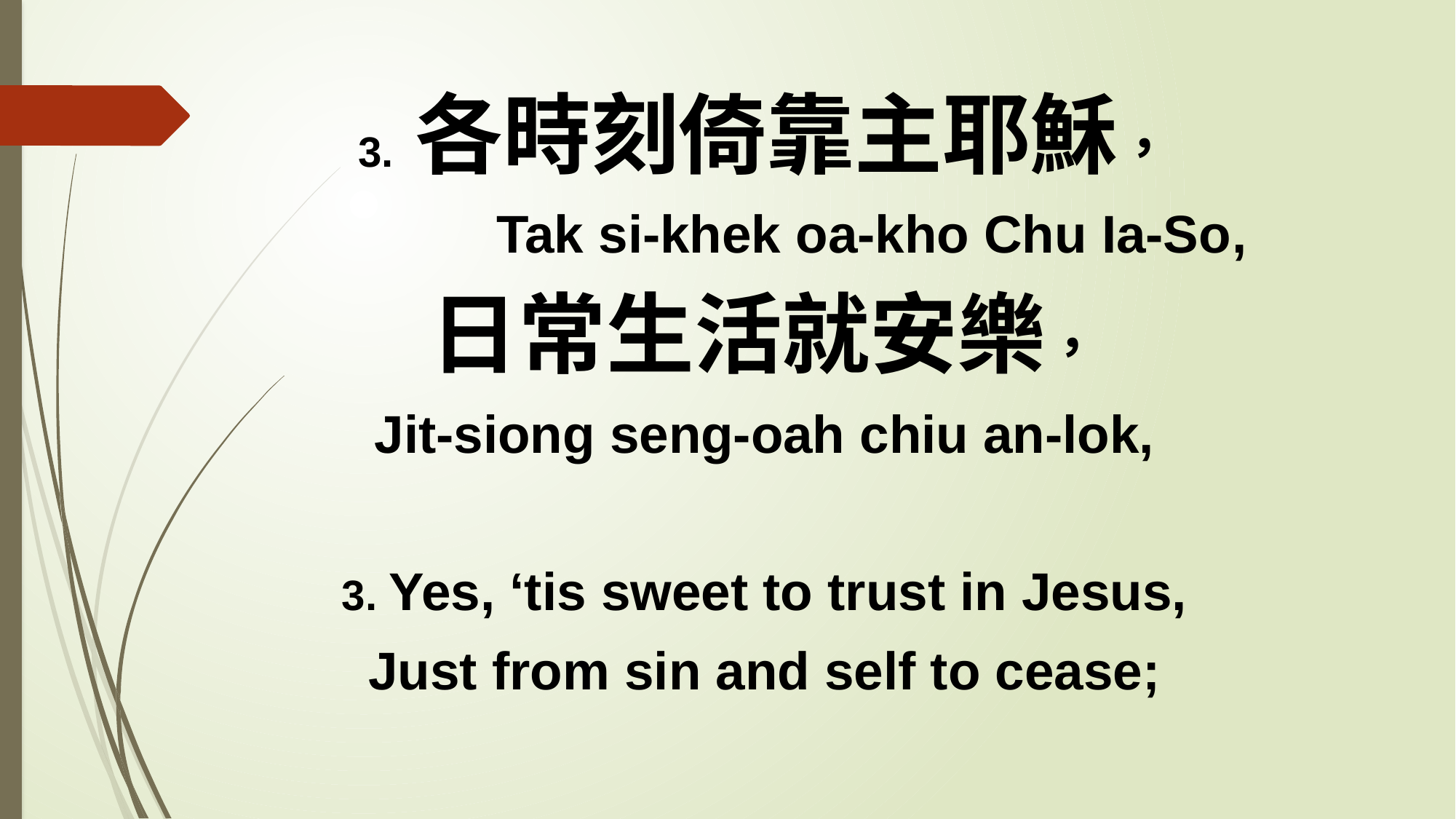

3. 各時刻倚靠主耶穌，
                      Tak si-khek oa-kho Chu Ia-So,
日常生活就安樂，
Jit-siong seng-oah chiu an-lok,

3. Yes, ‘tis sweet to trust in Jesus,
Just from sin and self to cease;